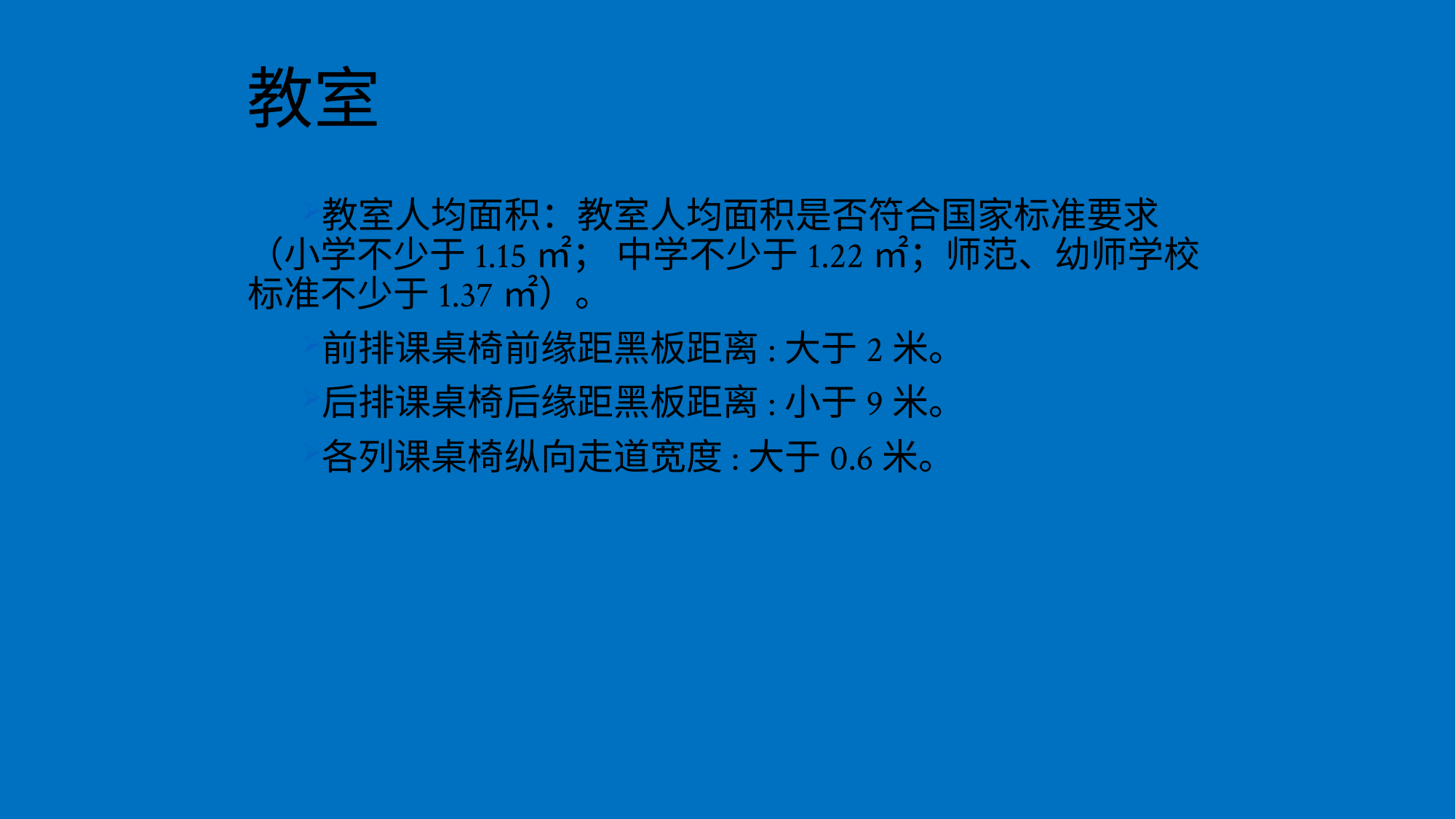

# 教室
教室人均面积：教室人均面积是否符合国家标准要求（小学不少于1.15㎡； 中学不少于1.22㎡；师范、幼师学校标准不少于1.37㎡）。
前排课桌椅前缘距黑板距离:大于2米。
后排课桌椅后缘距黑板距离:小于9米。
各列课桌椅纵向走道宽度:大于0.6米。